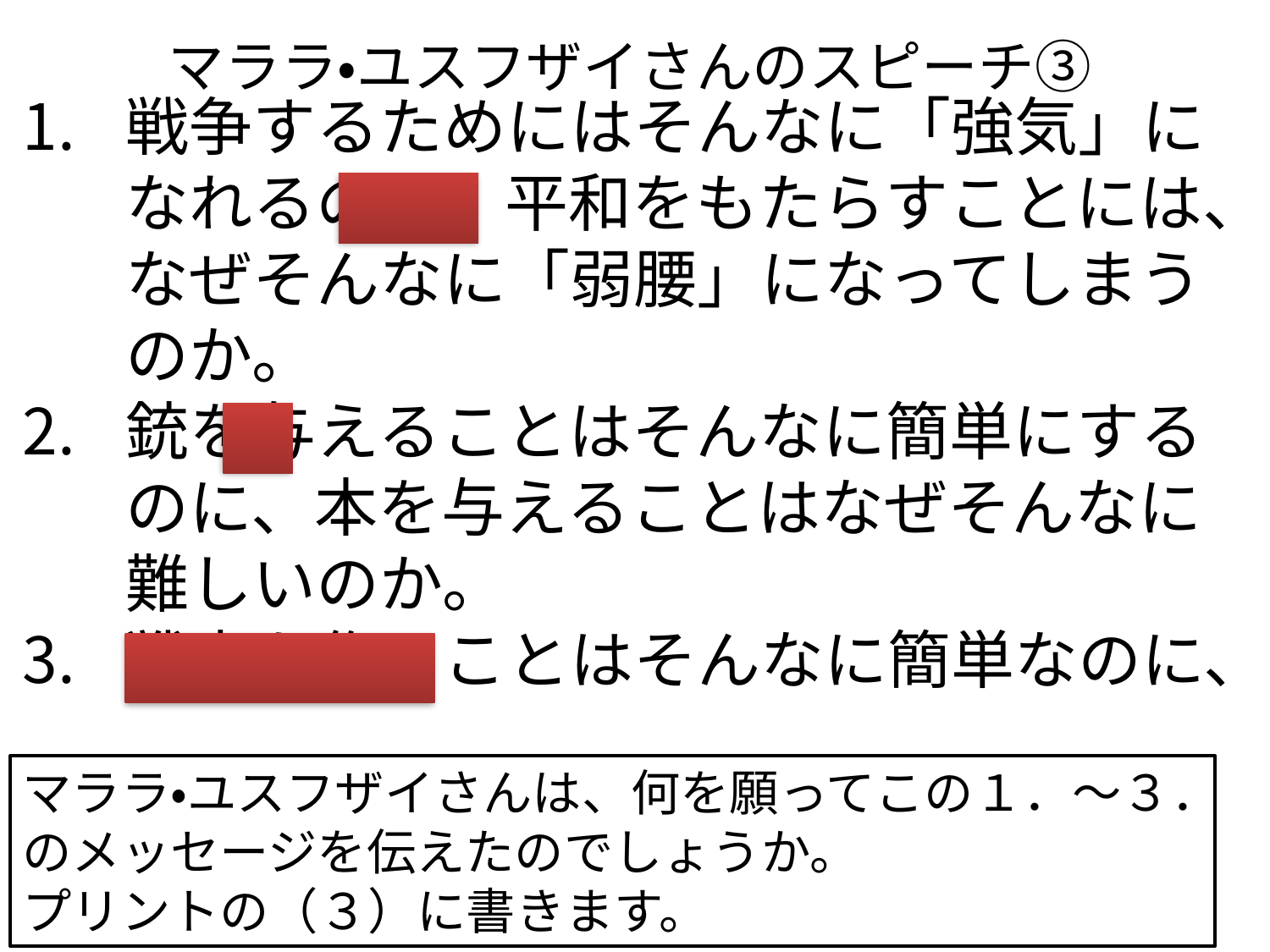

マララ・ユスフザイさんのスピーチ③
戦争するためにはそんなに「強気」になれるのに、平和をもたらすことには、なぜそんなに「弱腰」になってしまうのか。
銃を与えることはそんなに簡単にするのに、本を与えることはなぜそんなに難しいのか。
戦車を作ることはそんなに簡単なのに、
学校を建設することはなぜそんなに難しいのか。

マララ・ユスフザイさんは、何を願ってこの１．～３．のメッセージを伝えたのでしょうか。
プリントの（３）に書きます。